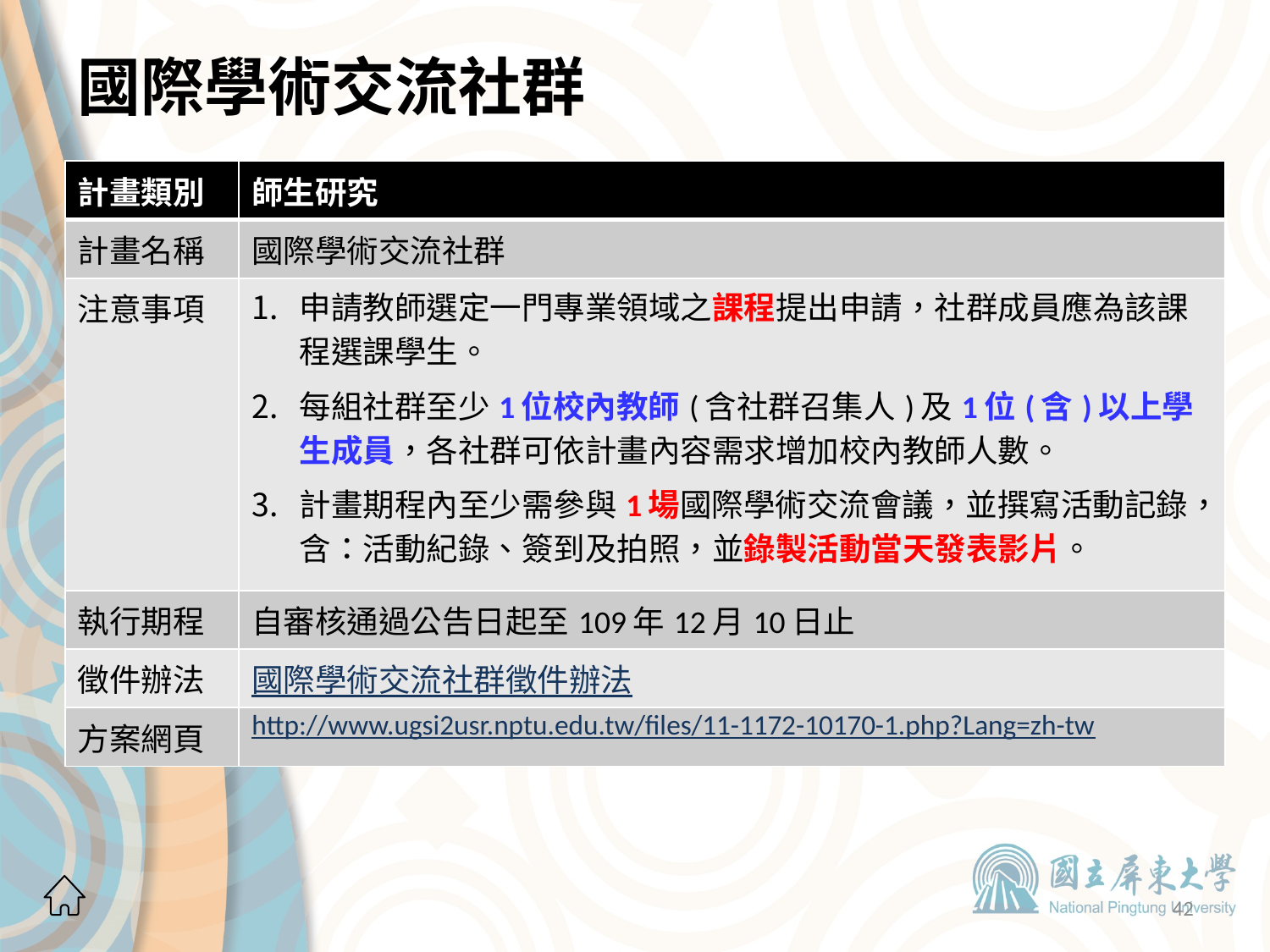

# 國際學術交流社群
| 計畫類別 | 師生研究 |
| --- | --- |
| 計畫名稱 | 國際學術交流社群 |
| 注意事項 | 申請教師選定一門專業領域之課程提出申請，社群成員應為該課程選課學生。 每組社群至少1位校內教師(含社群召集人)及1位(含)以上學生成員，各社群可依計畫內容需求增加校內教師人數。 計畫期程內至少需參與1場國際學術交流會議，並撰寫活動記錄，含：活動紀錄、簽到及拍照，並錄製活動當天發表影片。 |
| 執行期程 | 自審核通過公告日起至109年12月10日止 |
| 徵件辦法 | 國際學術交流社群徵件辦法 |
| 方案網頁 | http://www.ugsi2usr.nptu.edu.tw/files/11-1172-10170-1.php?Lang=zh-tw |

42